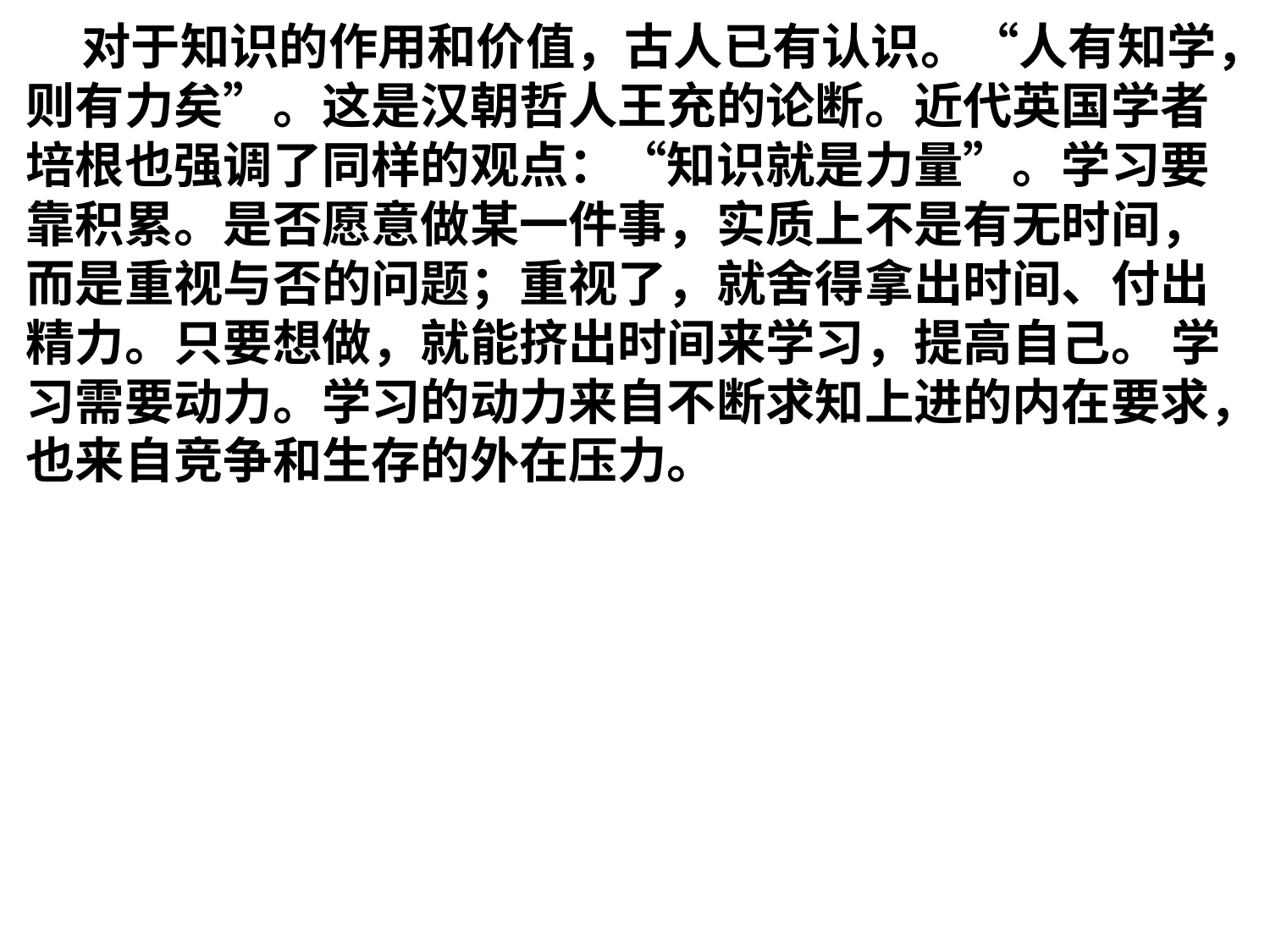

对于知识的作用和价值，古人已有认识。“人有知学，则有力矣”。这是汉朝哲人王充的论断。近代英国学者培根也强调了同样的观点：“知识就是力量”。学习要靠积累。是否愿意做某一件事，实质上不是有无时间，而是重视与否的问题；重视了，就舍得拿出时间、付出精力。只要想做，就能挤出时间来学习，提高自己。 学习需要动力。学习的动力来自不断求知上进的内在要求，也来自竞争和生存的外在压力。